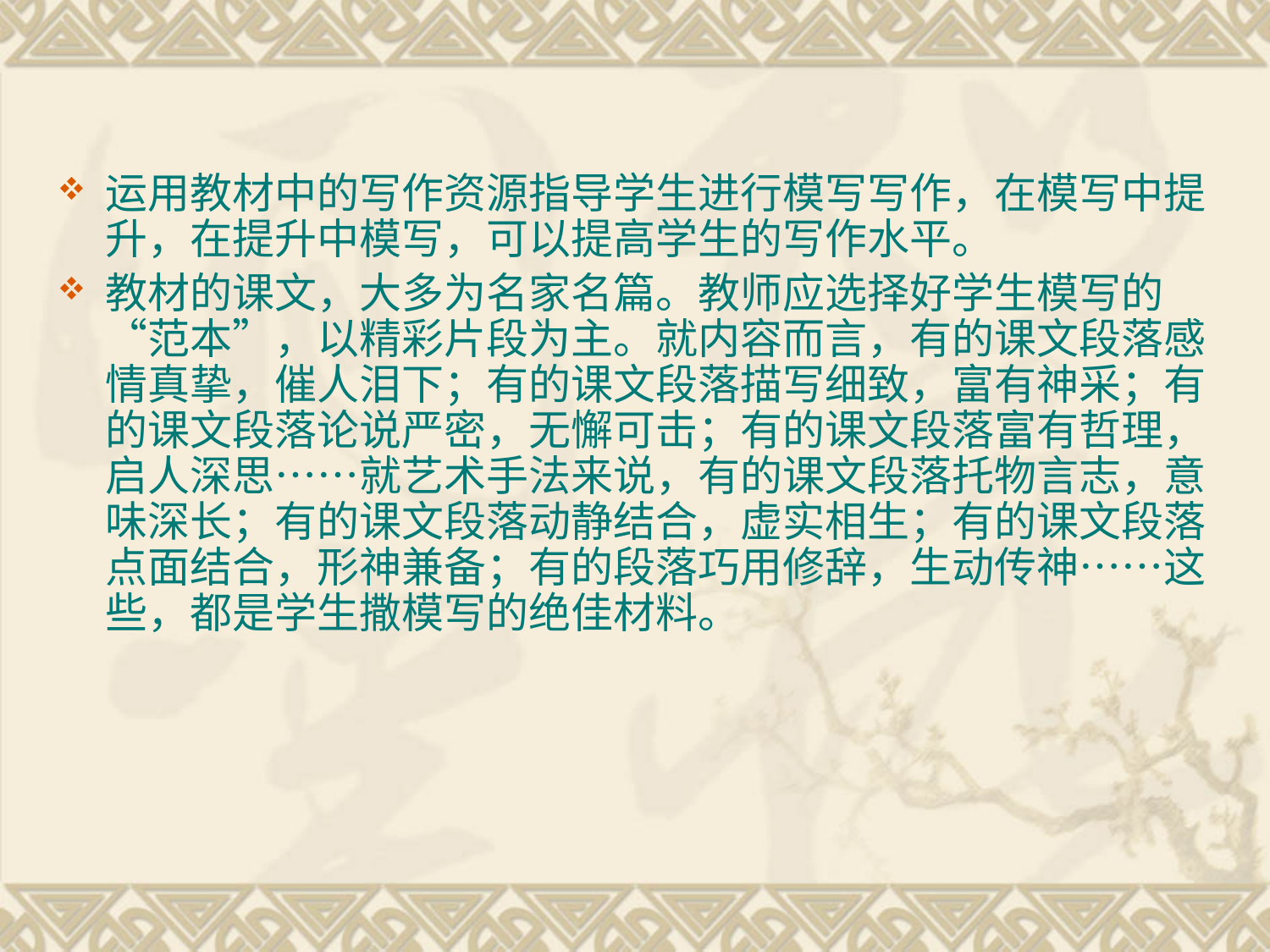

运用教材中的写作资源指导学生进行模写写作，在模写中提升，在提升中模写，可以提高学生的写作水平。
教材的课文，大多为名家名篇。教师应选择好学生模写的“范本”，以精彩片段为主。就内容而言，有的课文段落感情真挚，催人泪下；有的课文段落描写细致，富有神采；有的课文段落论说严密，无懈可击；有的课文段落富有哲理，启人深思……就艺术手法来说，有的课文段落托物言志，意味深长；有的课文段落动静结合，虚实相生；有的课文段落点面结合，形神兼备；有的段落巧用修辞，生动传神……这些，都是学生撒模写的绝佳材料。